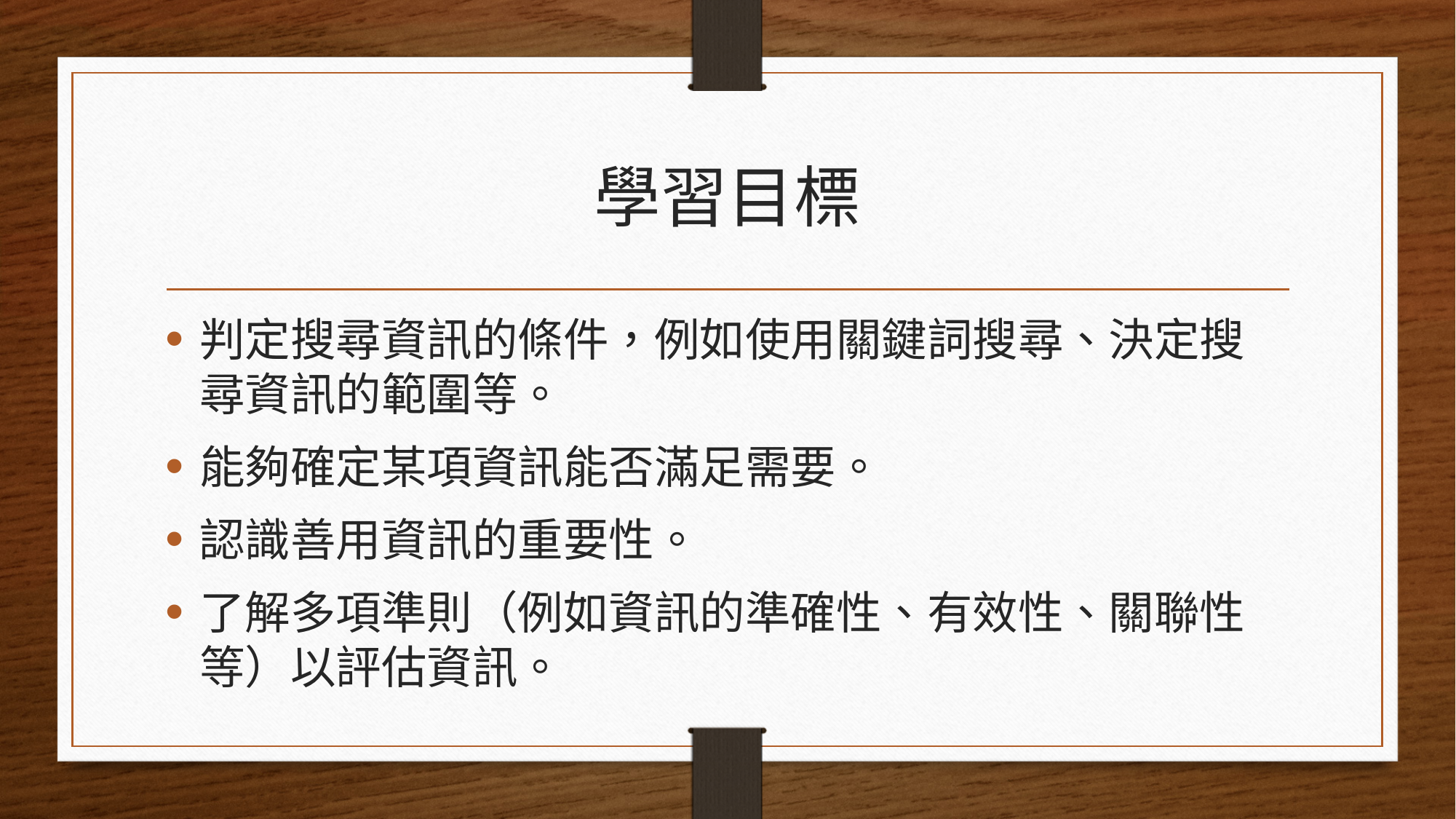

# 學習目標
判定搜尋資訊的條件，例如使用關鍵詞搜尋、決定搜尋資訊的範圍等。
能夠確定某項資訊能否滿足需要。
認識善用資訊的重要性。
了解多項準則（例如資訊的準確性、有效性、關聯性等）以評估資訊。